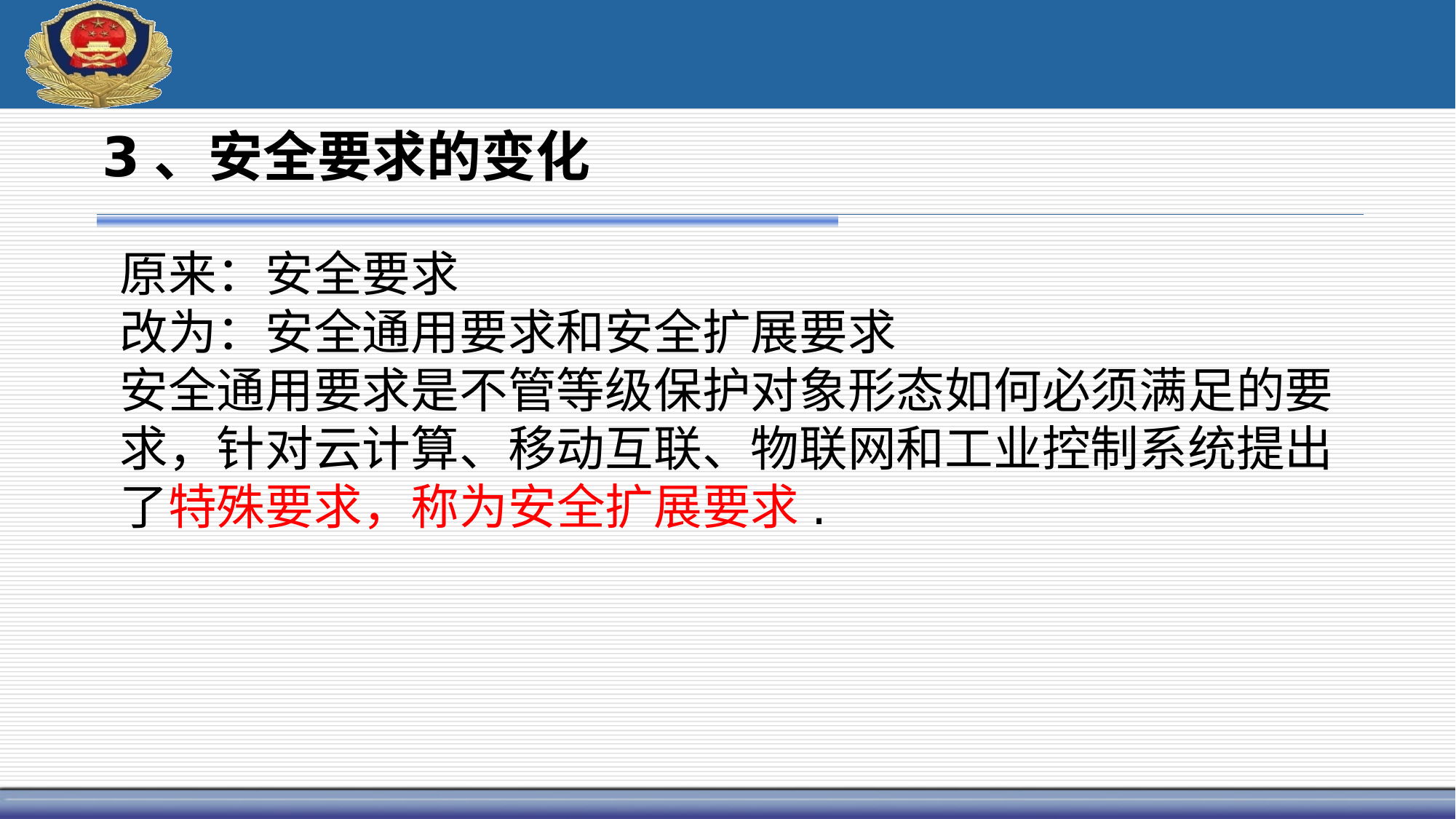

3、安全要求的变化
原来：安全要求
改为：安全通用要求和安全扩展要求
安全通用要求是不管等级保护对象形态如何必须满足的要求，针对云计算、移动互联、物联网和工业控制系统提出了特殊要求，称为安全扩展要求.

20